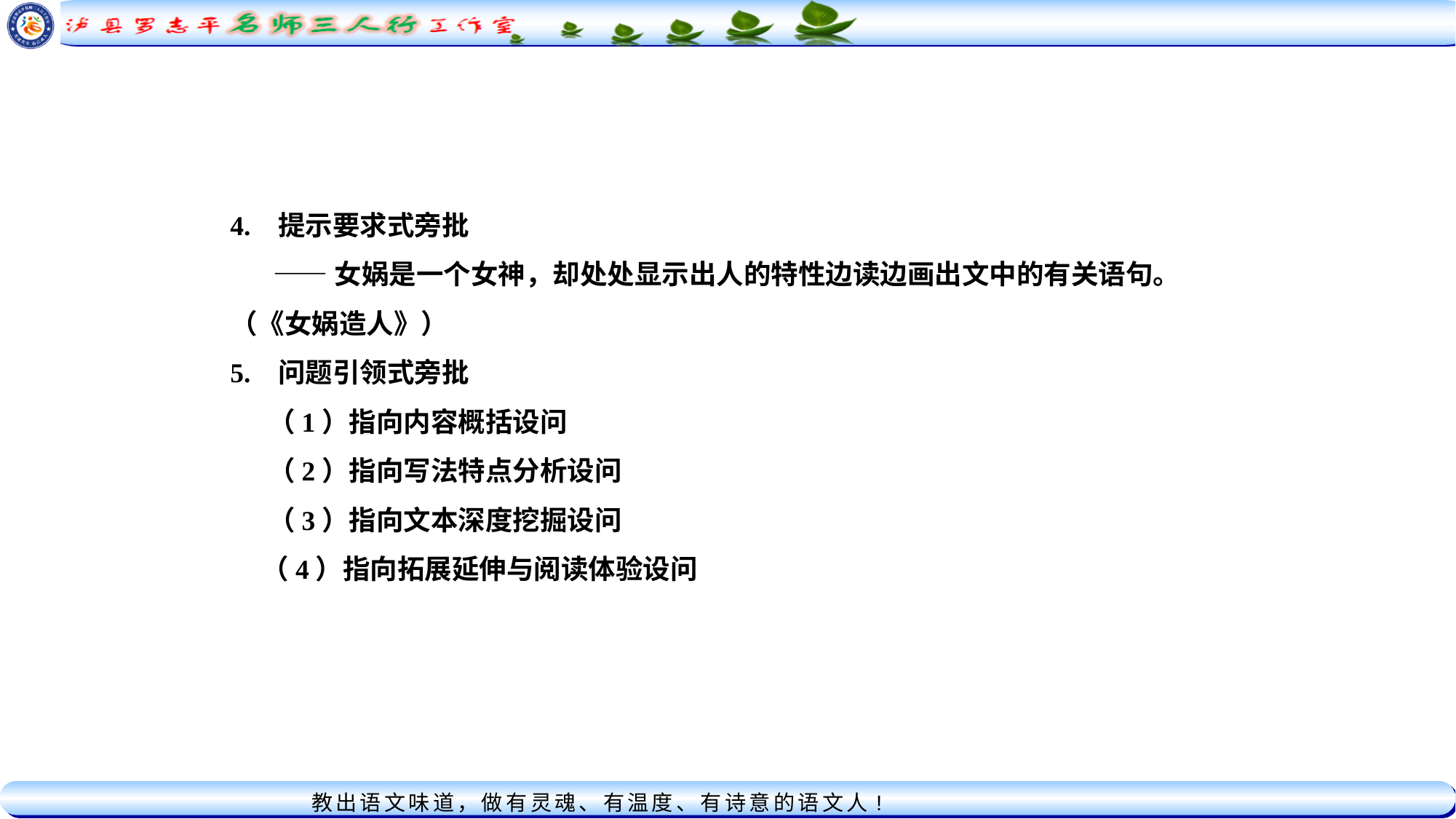

4.   提示要求式旁批
       ——女娲是一个女神，却处处显示出人的特性边读边画出文中的有关语句。（《女娲造人》）
5.   问题引领式旁批
     （1）指向内容概括设问
     （2）指向写法特点分析设问
     （3）指向文本深度挖掘设问
    （4）指向拓展延伸与阅读体验设问